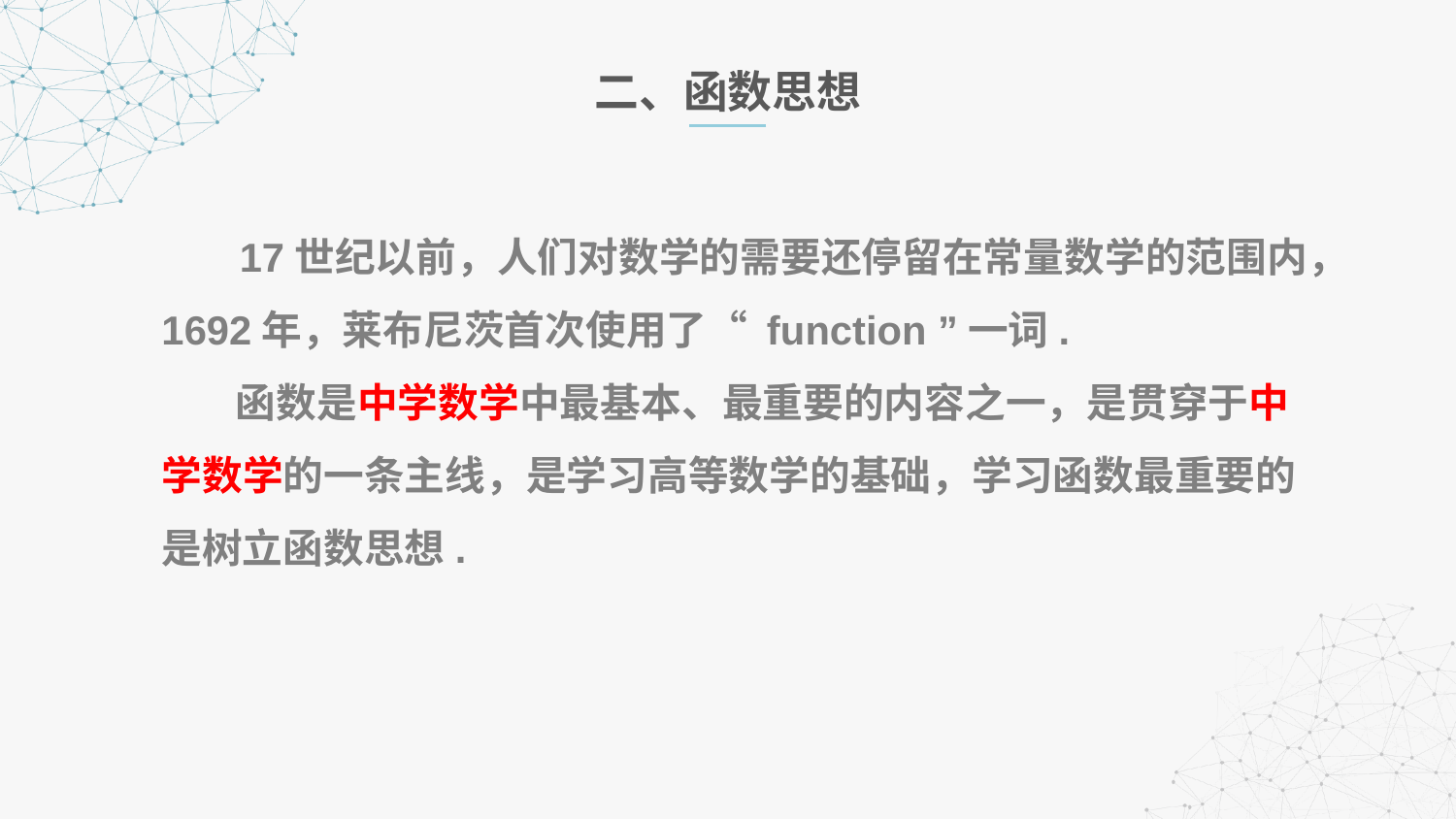

二、函数思想
       17世纪以前，人们对数学的需要还停留在常量数学的范围内，1692年，莱布尼茨首次使用了“ function ”一词.
       函数是中学数学中最基本、最重要的内容之一，是贯穿于中学数学的一条主线，是学习高等数学的基础，学习函数最重要的是树立函数思想.